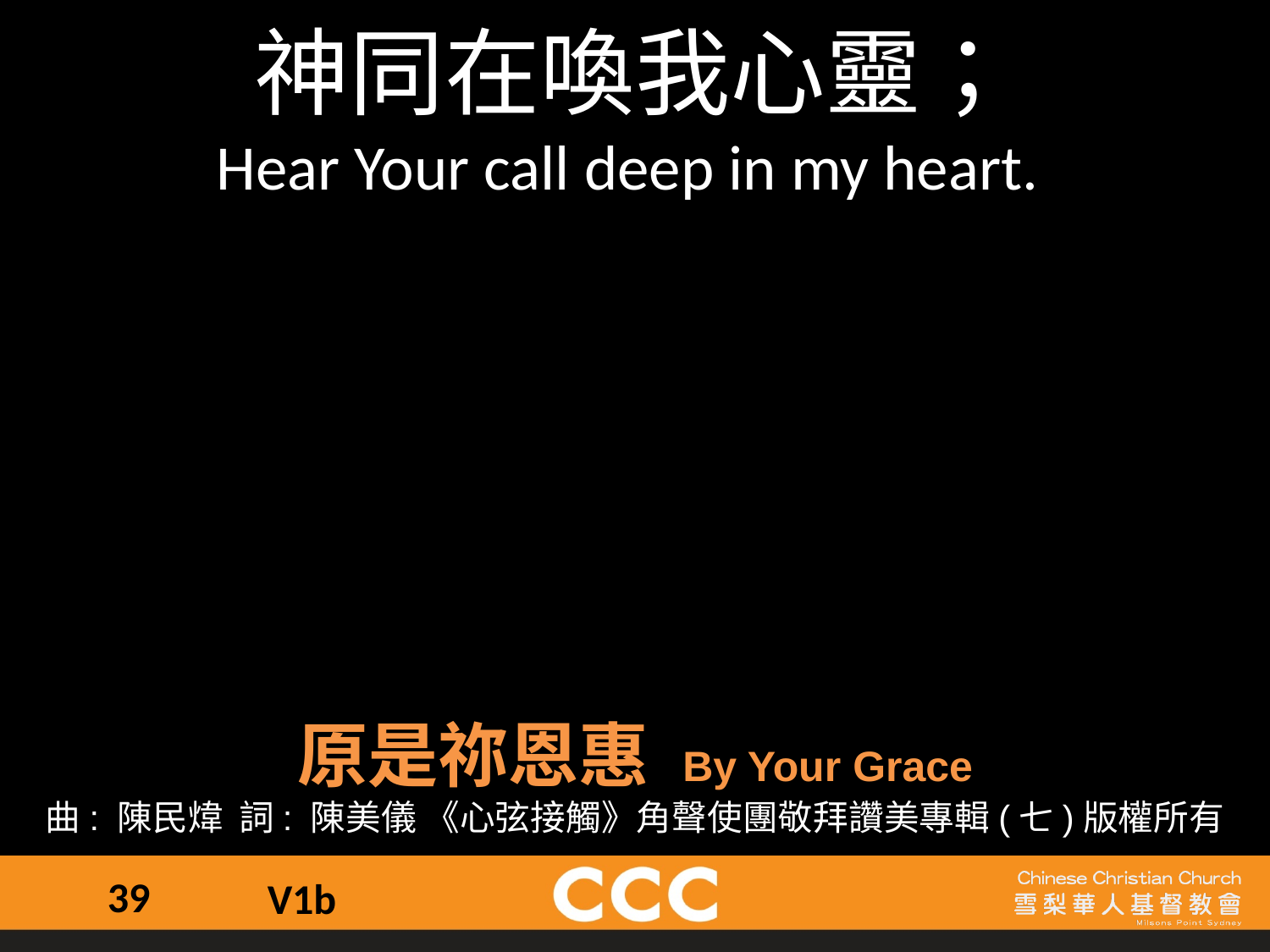

神同在喚我心靈；
Hear Your call deep in my heart.
原是祢恩惠 By Your Grace
曲: 陳民煒  詞: 陳美儀 《心弦接觸》角聲使團敬拜讚美專輯(七)版權所有
39
V1b